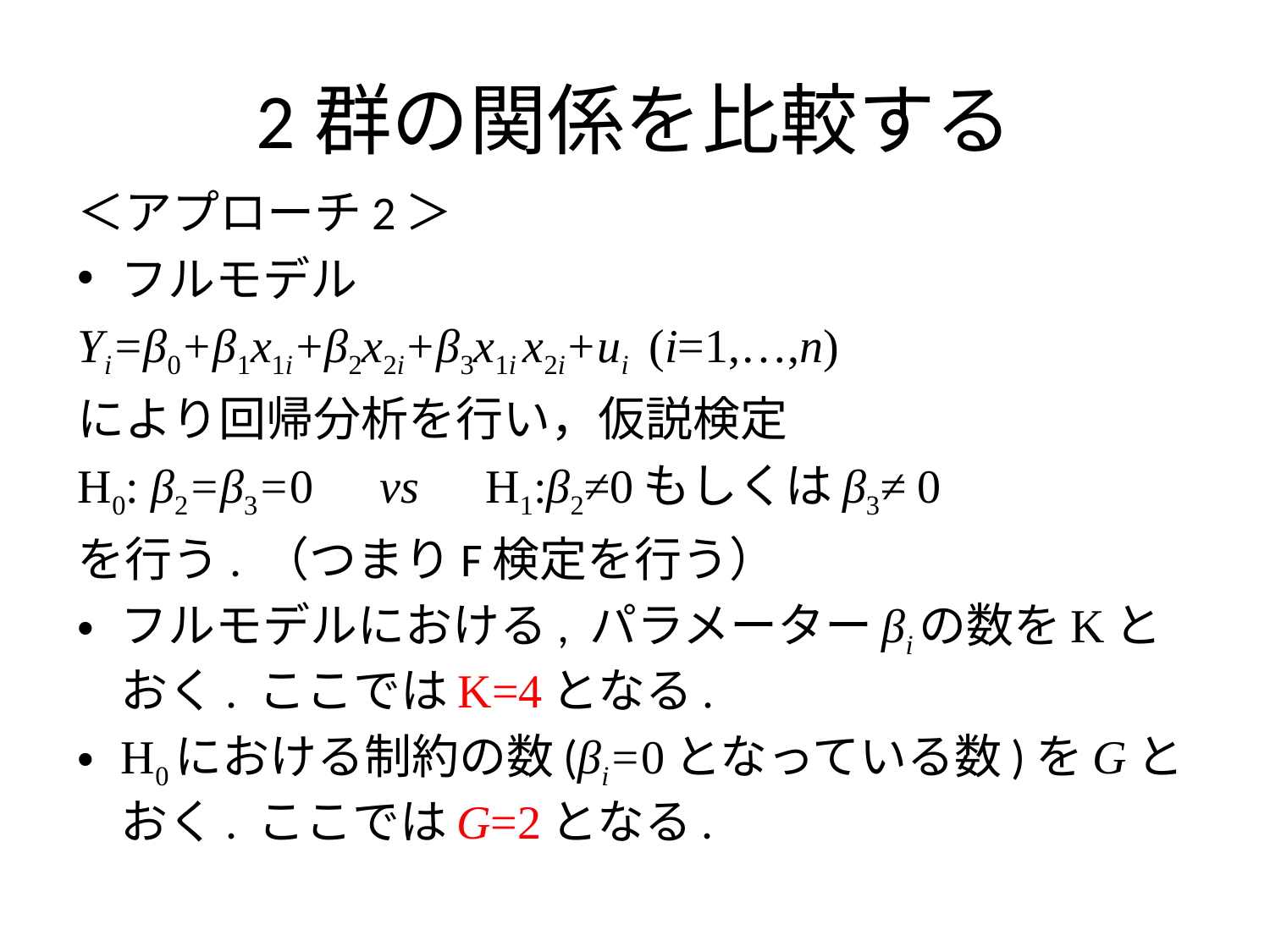

# 2群の関係を比較する
＜アプローチ2＞
フルモデル
Yi=β0+β1x1i+β2x2i+β3x1i x2i+ui   (i=1,…,n)
により回帰分析を行い，仮説検定
H0: β2=β3=0　vs　H1:β2≠0もしくはβ3≠ 0
を行う. （つまりF検定を行う）
フルモデルにおける, パラメーターβiの数をKとおく. ここではK=4となる.
H0における制約の数(βi=0となっている数)をGとおく. ここではG=2となる.